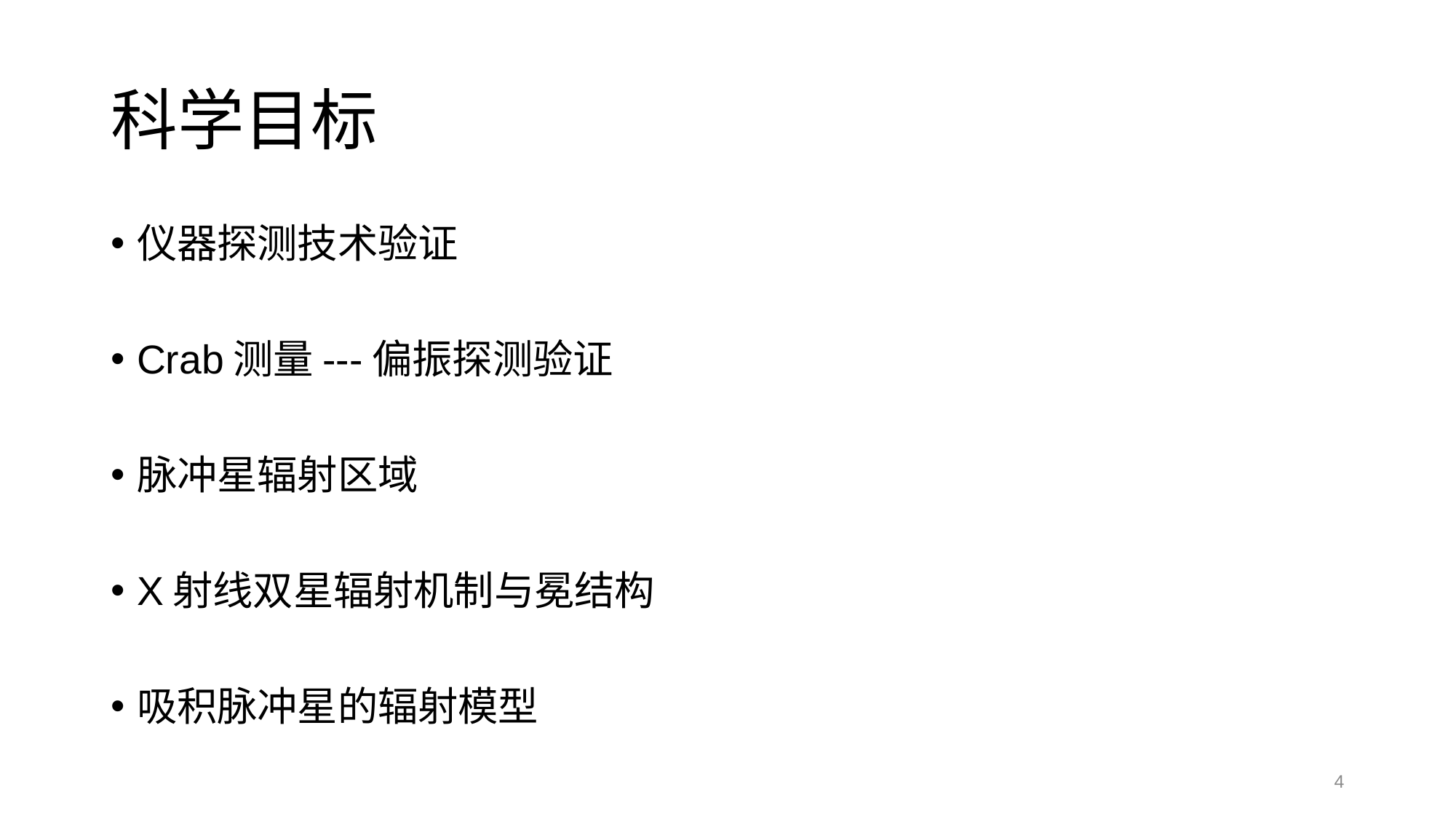

# 科学目标
仪器探测技术验证

Crab测量---偏振探测验证

脉冲星辐射区域

X射线双星辐射机制与冕结构

吸积脉冲星的辐射模型
4